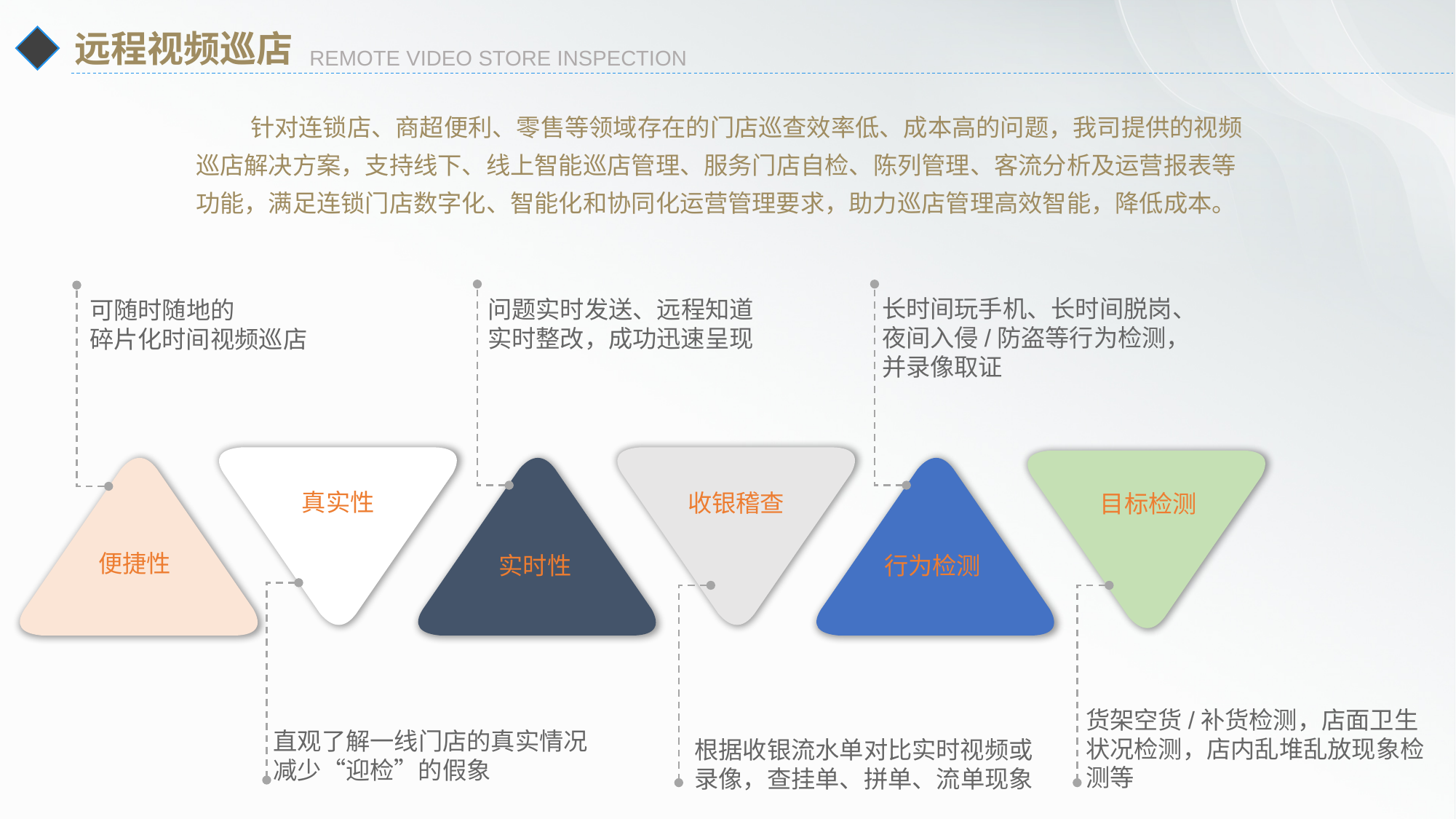

远程视频巡店
Remote video store inspection
针对连锁店、商超便利、零售等领域存在的门店巡查效率低、成本高的问题，我司提供的视频巡店解决方案，支持线下、线上智能巡店管理、服务门店自检、陈列管理、客流分析及运营报表等功能，满足连锁门店数字化、智能化和协同化运营管理要求，助力巡店管理高效智能，降低成本。

长时间玩手机、长时间脱岗、夜间入侵/防盗等行为检测，并录像取证
问题实时发送、远程知道
实时整改，成功迅速呈现
可随时随地的
碎片化时间视频巡店

真实性
收银稽查
目标检测
便捷性
实时性
行为检测

货架空货/补货检测，店面卫生状况检测，店内乱堆乱放现象检测等
直观了解一线门店的真实情况
减少“迎检”的假象
根据收银流水单对比实时视频或录像，查挂单、拼单、流单现象